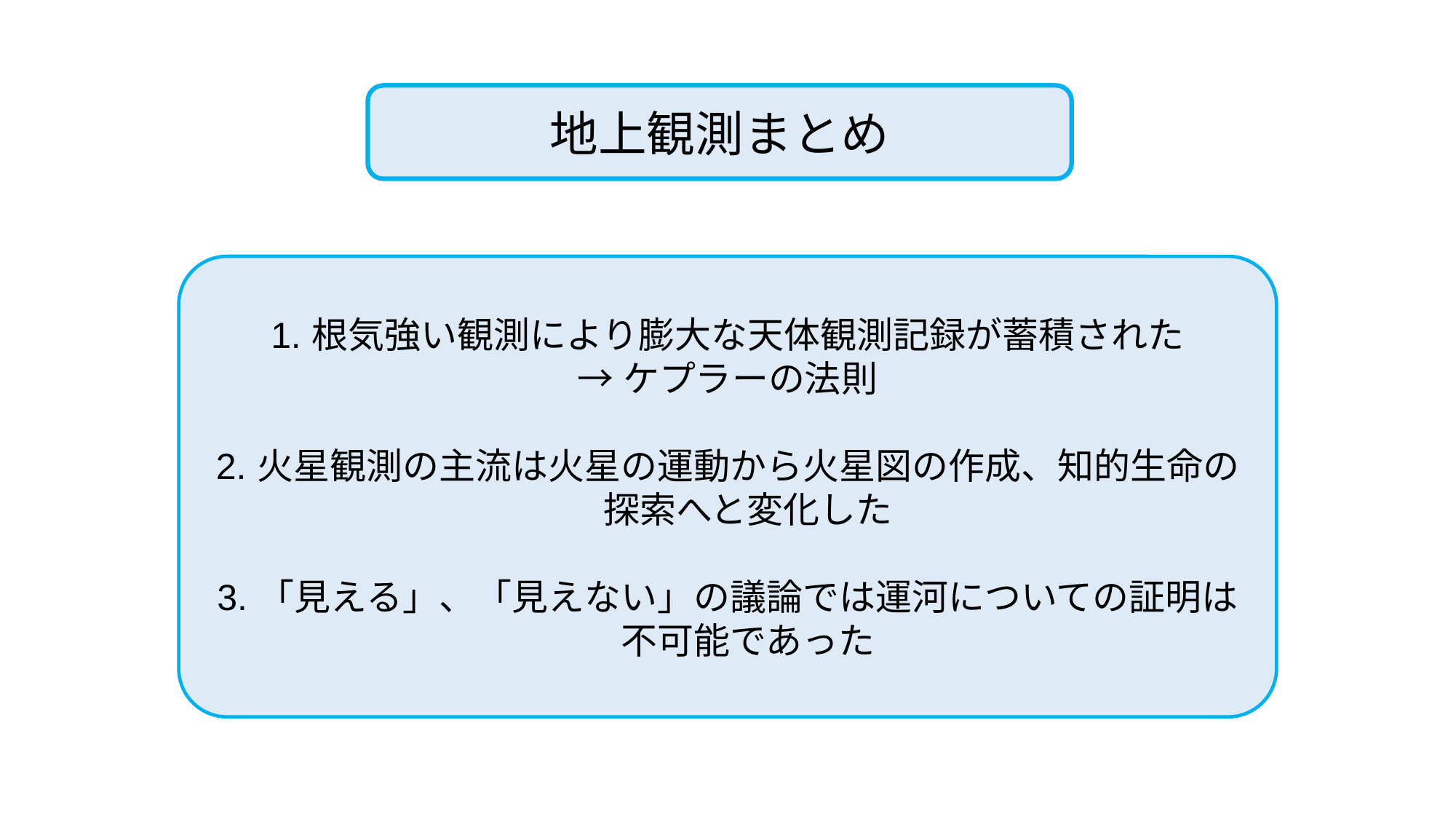

地上観測まとめ
根気強い観測により膨大な天体観測記録が蓄積された
→ケプラーの法則

火星観測の主流は火星の運動から火星図の作成、知的生命の探索へと変化した

「見える」、「見えない」の議論では運河についての証明は不可能であった